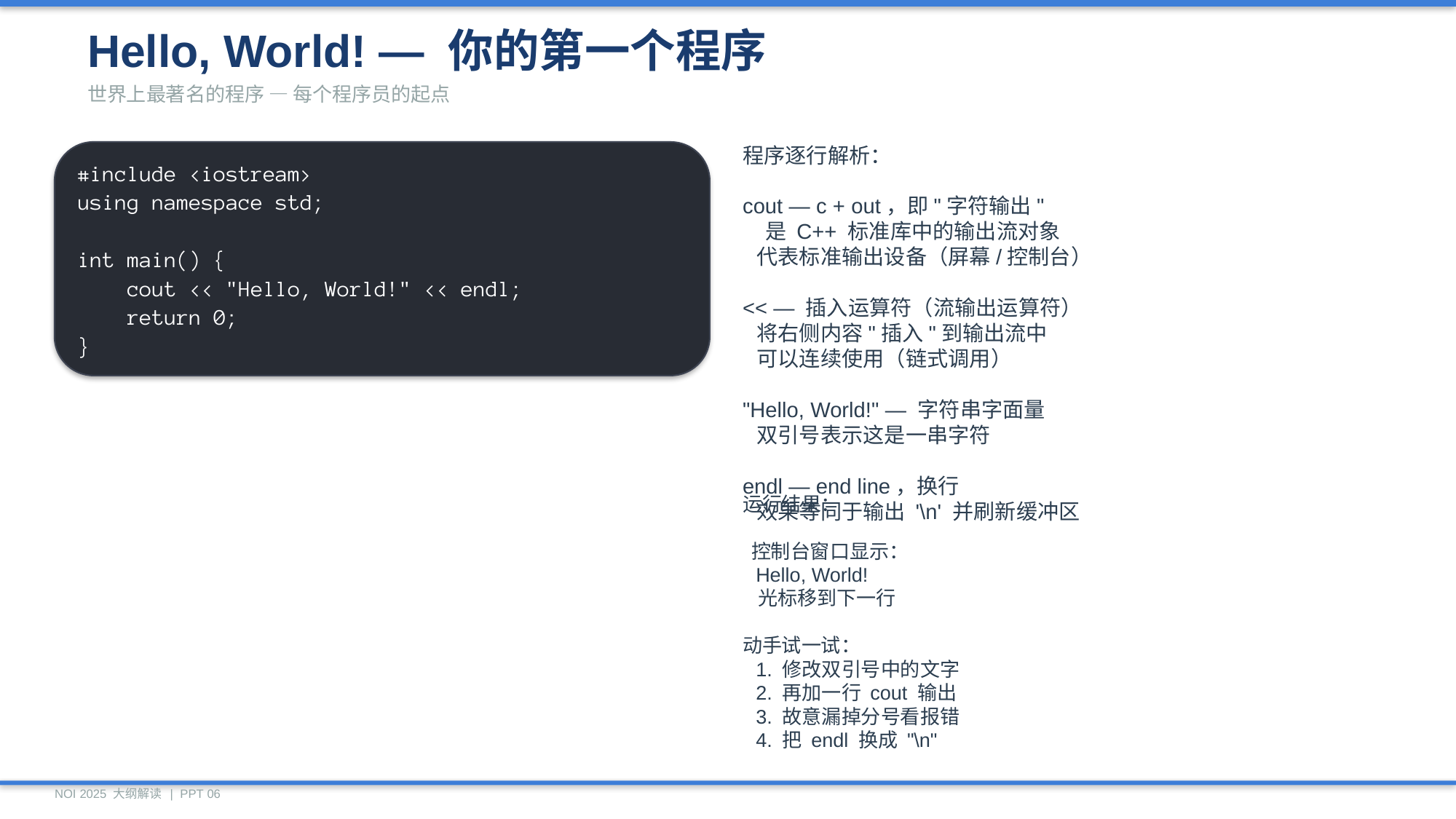

Hello, World! — 你的第一个程序
世界上最著名的程序 — 每个程序员的起点
#include <iostream>
using namespace std;

int main() {
    cout << "Hello, World!" << endl;
    return 0;
}
程序逐行解析：
cout — c + out，即"字符输出"
   是 C++ 标准库中的输出流对象
   代表标准输出设备（屏幕/控制台）
<< — 插入运算符（流输出运算符）
   将右侧内容"插入"到输出流中
   可以连续使用（链式调用）
"Hello, World!" — 字符串字面量
   双引号表示这是一串字符
endl — end line，换行
   效果等同于输出 '\n' 并刷新缓冲区
运行结果：
  控制台窗口显示：
  Hello, World!
  光标移到下一行
动手试一试：
  1. 修改双引号中的文字
  2. 再加一行 cout 输出
  3. 故意漏掉分号看报错
  4. 把 endl 换成 "\n"

NOI 2025 大纲解读  |  PPT 06